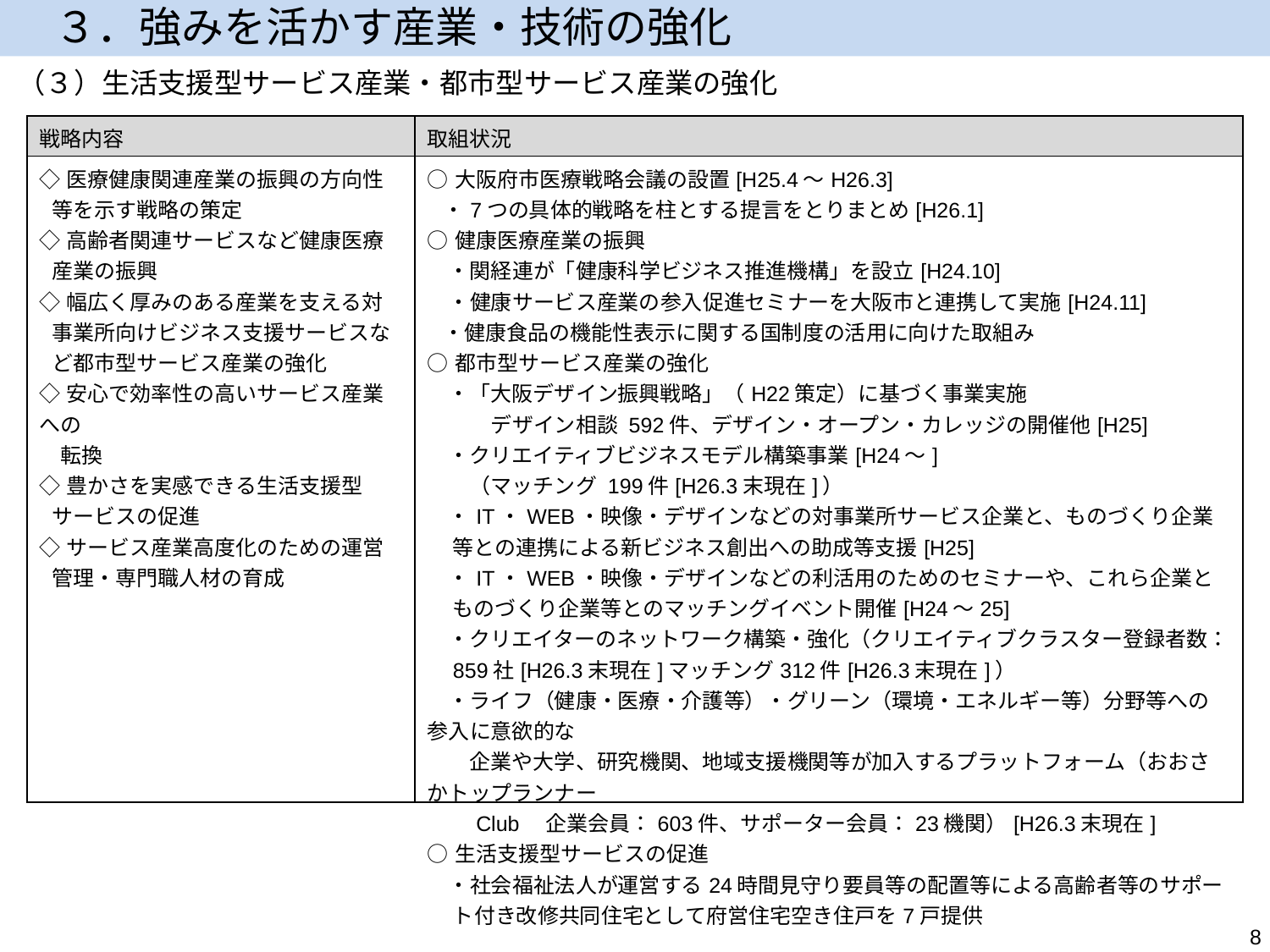

３．強みを活かす産業・技術の強化
（３）生活支援型サービス産業・都市型サービス産業の強化
| 戦略内容 | 取組状況 |
| --- | --- |
| ◇医療健康関連産業の振興の方向性等を示す戦略の策定 ◇高齢者関連サービスなど健康医療産業の振興 ◇幅広く厚みのある産業を支える対事業所向けビジネス支援サービスなど都市型サービス産業の強化 ◇安心で効率性の高いサービス産業への 　転換 ◇豊かさを実感できる生活支援型サービスの促進 ◇サービス産業高度化のための運営管理・専門職人材の育成 | ○大阪府市医療戦略会議の設置[H25.4～H26.3] ・7つの具体的戦略を柱とする提言をとりまとめ[H26.1] ○健康医療産業の振興 　・関経連が「健康科学ビジネス推進機構」を設立[H24.10] 　・健康サービス産業の参入促進セミナーを大阪市と連携して実施[H24.11] ・健康食品の機能性表示に関する国制度の活用に向けた取組み ○都市型サービス産業の強化 　・「大阪デザイン振興戦略」（H22策定）に基づく事業実施 　　　デザイン相談 592件、デザイン・オープン・カレッジの開催他[H25] 　・クリエイティブビジネスモデル構築事業[H24～] 　　（マッチング 199件[H26.3末現在]） 　・IT・WEB・映像・デザインなどの対事業所サービス企業と、ものづくり企業等との連携による新ビジネス創出への助成等支援[H25]　 　・IT・WEB・映像・デザインなどの利活用のためのセミナーや、これら企業とものづくり企業等とのマッチングイベント開催[H24～25] 　・クリエイターのネットワーク構築・強化（クリエイティブクラスター登録者数：859社[H26.3末現在]マッチング312件[H26.3末現在]） 　・ライフ（健康・医療・介護等）・グリーン（環境・エネルギー等）分野等への参入に意欲的な　　　 　　企業や大学、研究機関、地域支援機関等が加入するプラットフォーム（おおさかトップランナー 　　Club　企業会員：603件、サポーター会員：23機関）[H26.3末現在] ○生活支援型サービスの促進 　・社会福祉法人が運営する24時間見守り要員等の配置等による高齢者等のサポート付き改修共同住宅として府営住宅空き住戸を7戸提供 |
8